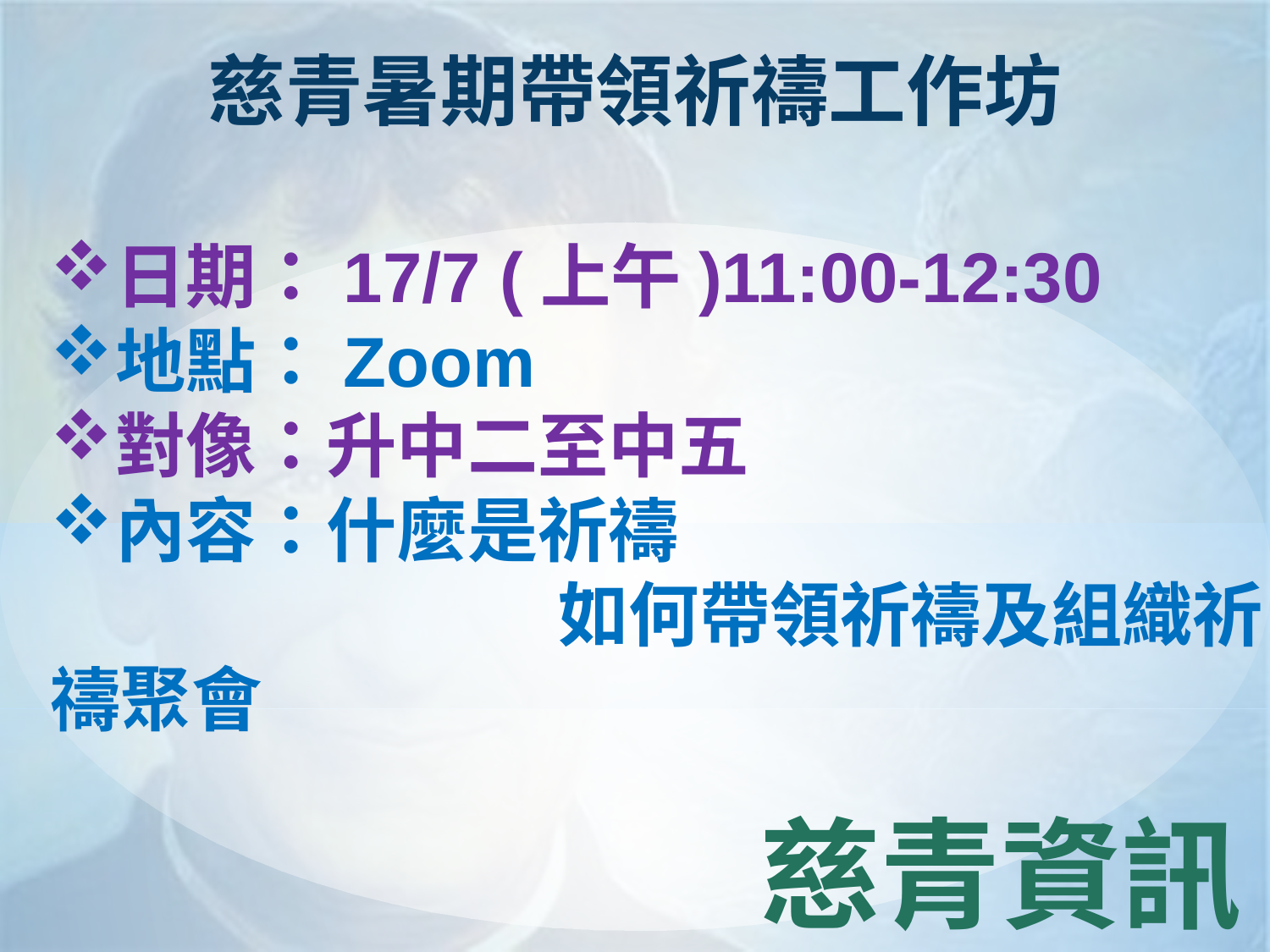

慈青暑期帶領祈禱工作坊
日期：17/7 (上午)11:00-12:30
地點：Zoom
對像：升中二至中五
內容：什麼是祈禱
				如何帶領祈禱及組織祈禱聚會
# 慈青資訊